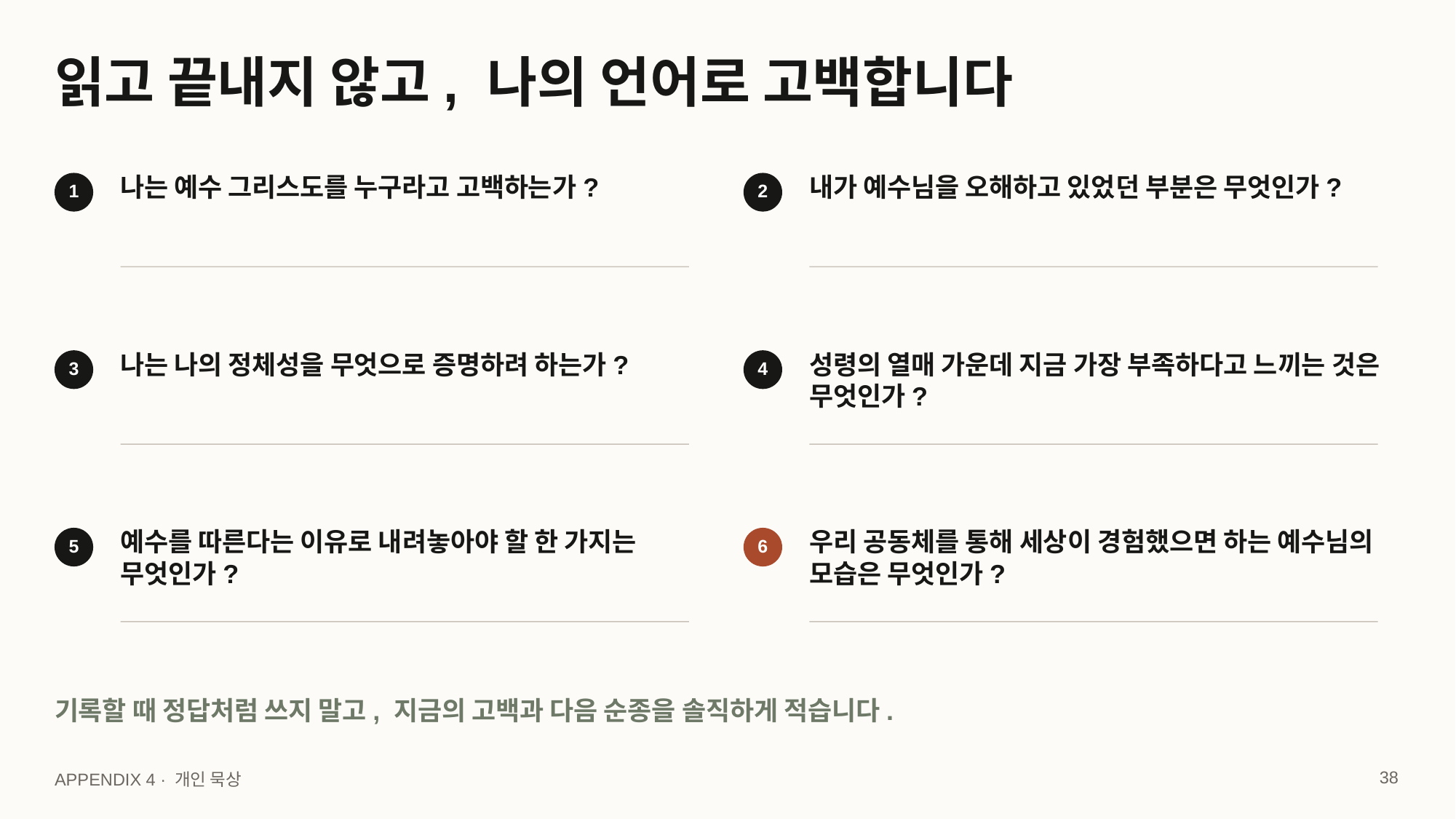

읽고 끝내지 않고, 나의 언어로 고백합니다
나는 예수 그리스도를 누구라고 고백하는가?
내가 예수님을 오해하고 있었던 부분은 무엇인가?

1
2

나는 나의 정체성을 무엇으로 증명하려 하는가?
성령의 열매 가운데 지금 가장 부족하다고 느끼는 것은 무엇인가?

3
4

예수를 따른다는 이유로 내려놓아야 할 한 가지는 무엇인가?
우리 공동체를 통해 세상이 경험했으면 하는 예수님의 모습은 무엇인가?

5
6

기록할 때 정답처럼 쓰지 말고, 지금의 고백과 다음 순종을 솔직하게 적습니다.
38
APPENDIX 4 · 개인 묵상